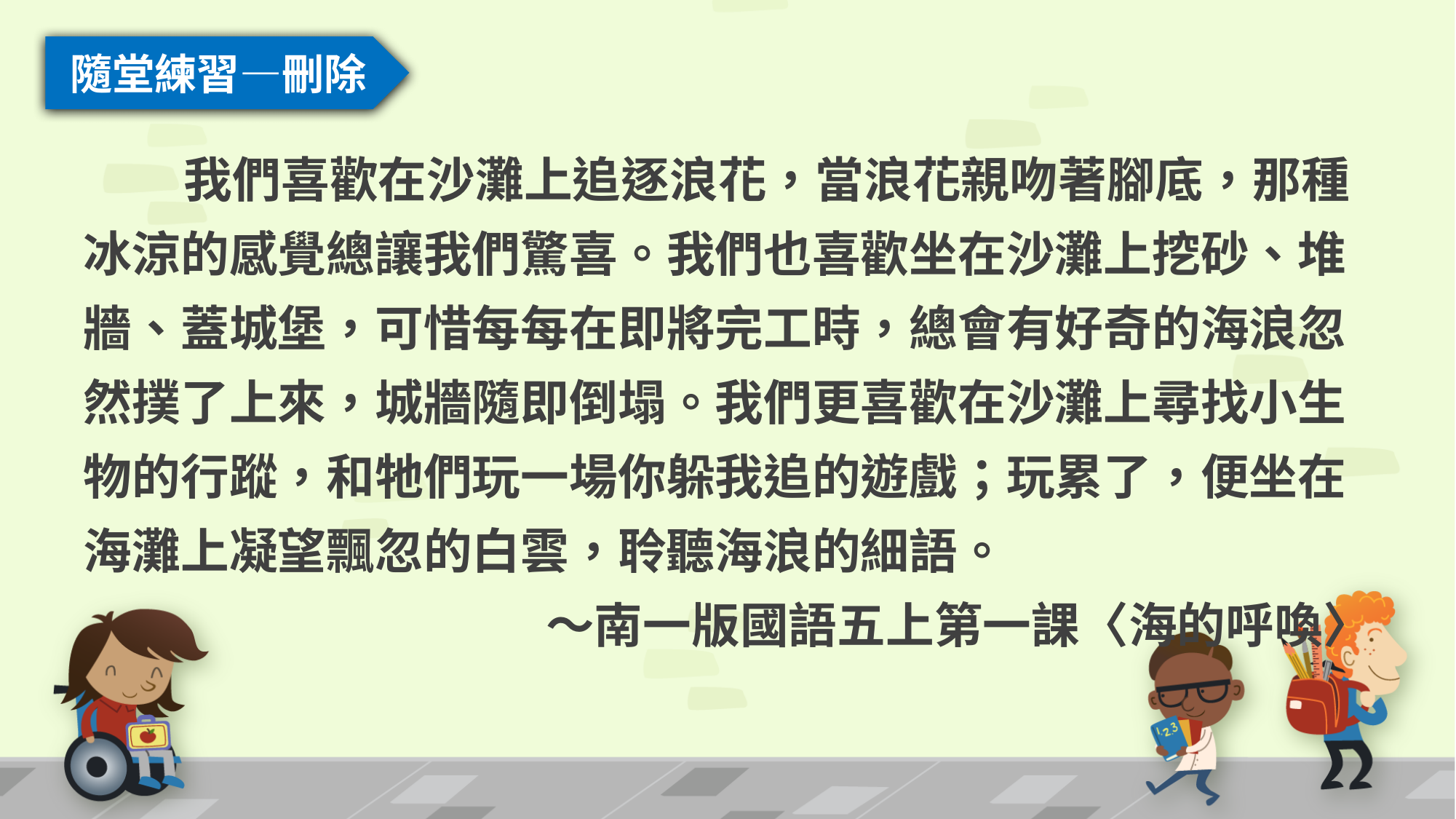

隨堂練習—刪除
        我們喜歡在沙灘上追逐浪花，當浪花親吻著腳底，那種冰涼的感覺總讓我們驚喜。我們也喜歡坐在沙灘上挖砂、堆牆、蓋城堡，可惜每每在即將完工時，總會有好奇的海浪忽然撲了上來，城牆隨即倒塌。我們更喜歡在沙灘上尋找小生物的行蹤，和牠們玩一場你躲我追的遊戲；玩累了，便坐在海灘上凝望飄忽的白雲，聆聽海浪的細語。
～南一版國語五上第一課〈海的呼喚〉